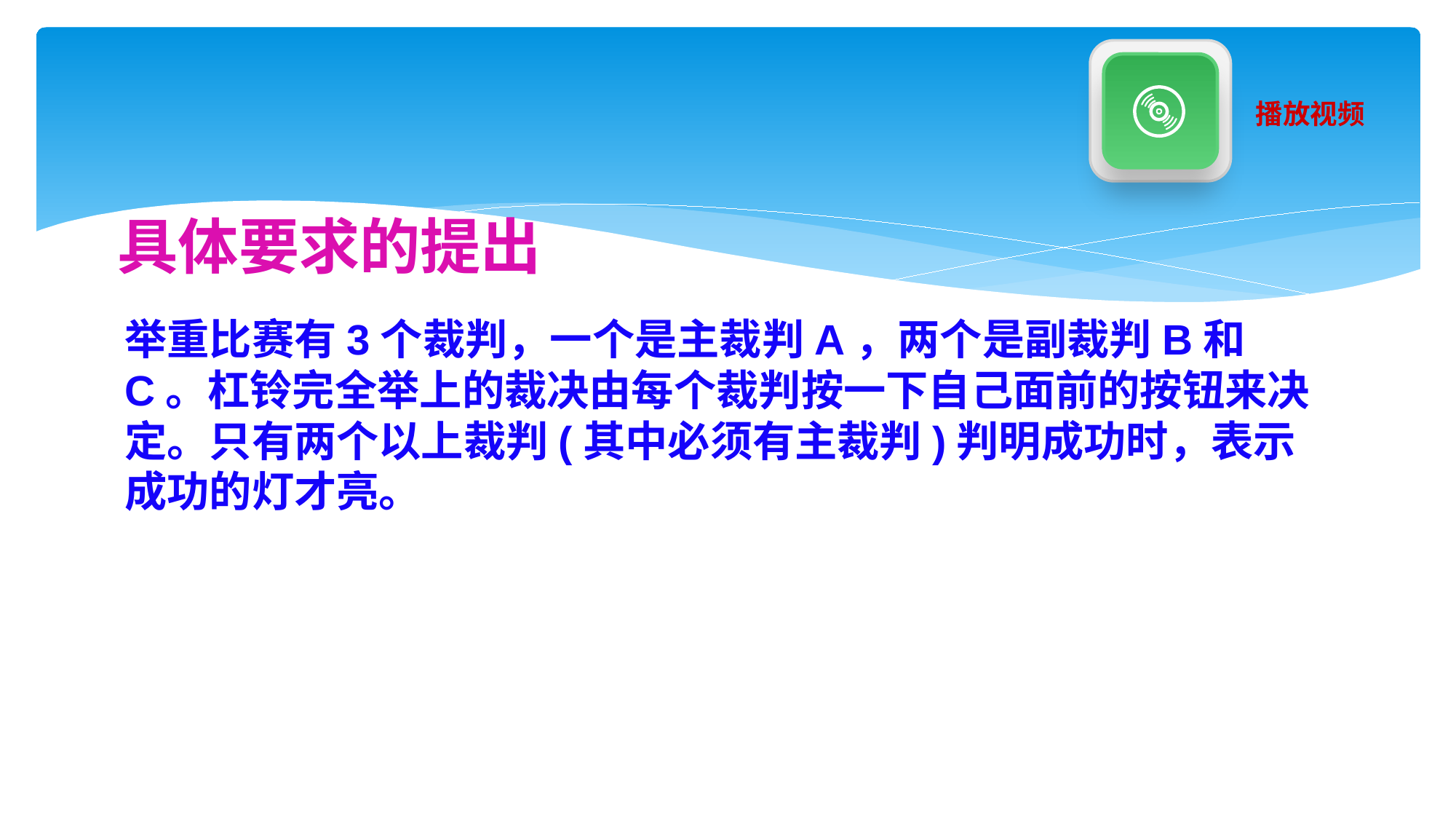

播放视频
具体要求的提出
举重比赛有3个裁判，一个是主裁判A，两个是副裁判B和C。杠铃完全举上的裁决由每个裁判按一下自己面前的按钮来决定。只有两个以上裁判(其中必须有主裁判)判明成功时，表示成功的灯才亮。